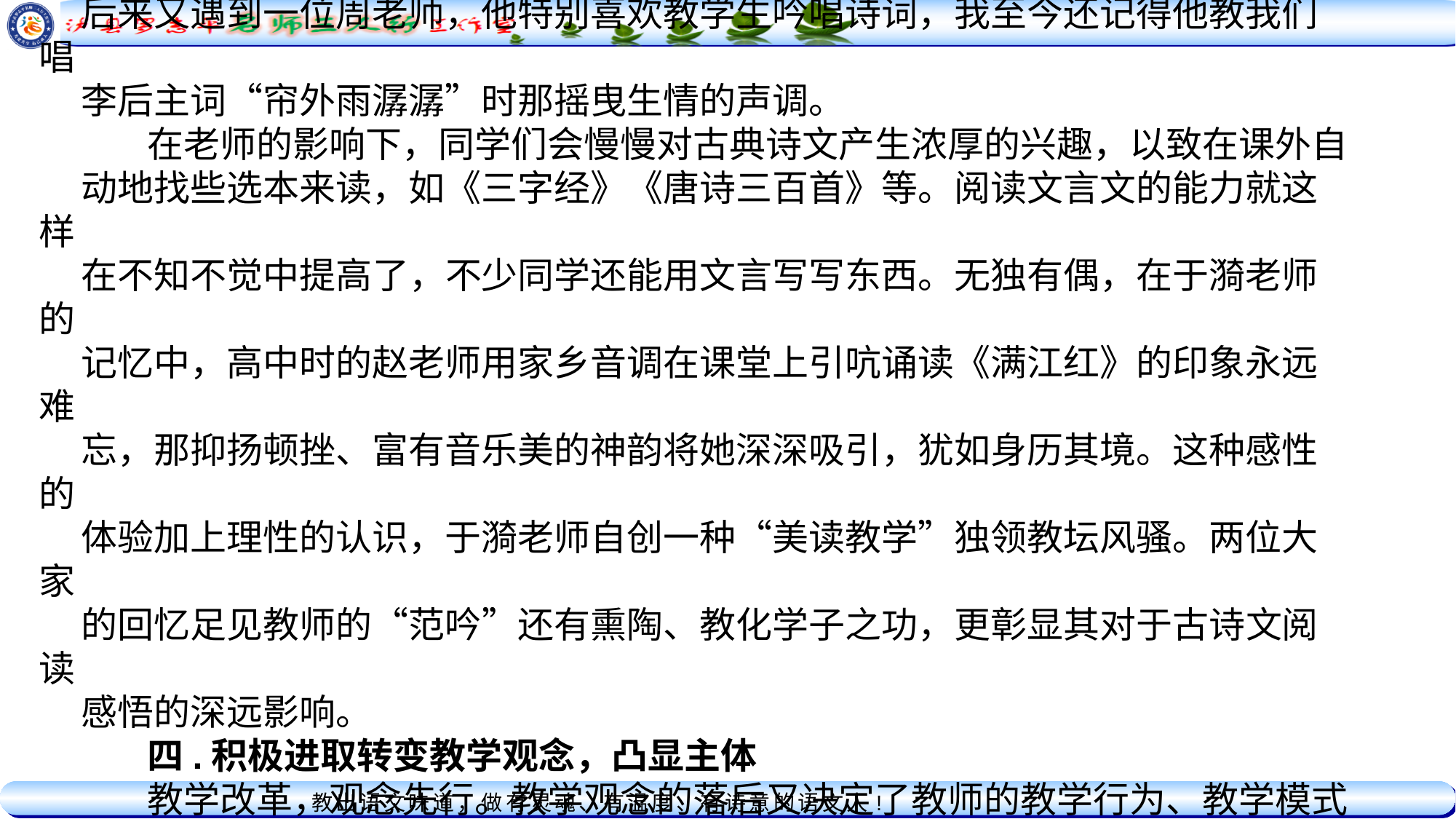

到加密圈的词句，往往眉飞色舞，读得格外声情并茂，就像三味书屋里的寿老先
生读“铁如意，指挥倜傥……”那样，感染得我们也都陶醉在文章优美的词句里。
后来又遇到一位周老师，他特别喜欢教学生吟唱诗词，我至今还记得他教我们唱
李后主词“帘外雨潺潺”时那摇曳生情的声调。
       在老师的影响下，同学们会慢慢对古典诗文产生浓厚的兴趣，以致在课外自
动地找些选本来读，如《三字经》《唐诗三百首》等。阅读文言文的能力就这样
在不知不觉中提高了，不少同学还能用文言写写东西。无独有偶，在于漪老师的
记忆中，高中时的赵老师用家乡音调在课堂上引吭诵读《满江红》的印象永远难
忘，那抑扬顿挫、富有音乐美的神韵将她深深吸引，犹如身历其境。这种感性的
体验加上理性的认识，于漪老师自创一种“美读教学”独领教坛风骚。两位大家
的回忆足见教师的“范吟”还有熏陶、教化学子之功，更彰显其对于古诗文阅读
感悟的深远影响。
       四.积极进取转变教学观念，凸显主体
       教学改革，观念先行。教学观念的落后又决定了教师的教学行为、教学模式
和教学手段等。随着对在教学过程中学生主体地位的认识的提高，近年来对阅读
教学研究也取得了一些令人瞩目的成绩，尤其是现代文的阅读教学，以学生为主